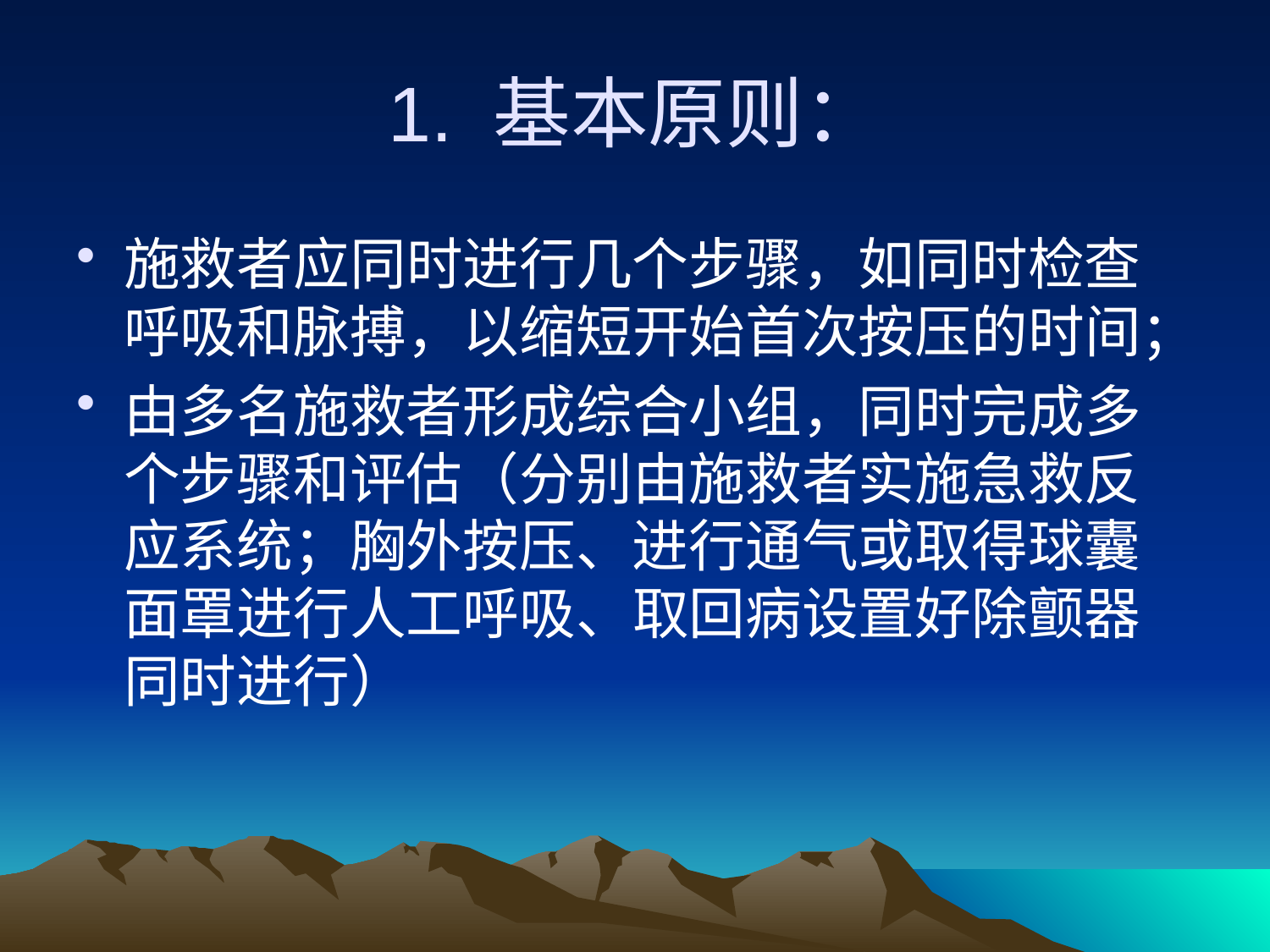

# 1. 基本原则：
施救者应同时进行几个步骤，如同时检查呼吸和脉搏，以缩短开始首次按压的时间；
由多名施救者形成综合小组，同时完成多个步骤和评估（分别由施救者实施急救反应系统；胸外按压、进行通气或取得球囊面罩进行人工呼吸、取回病设置好除颤器同时进行）